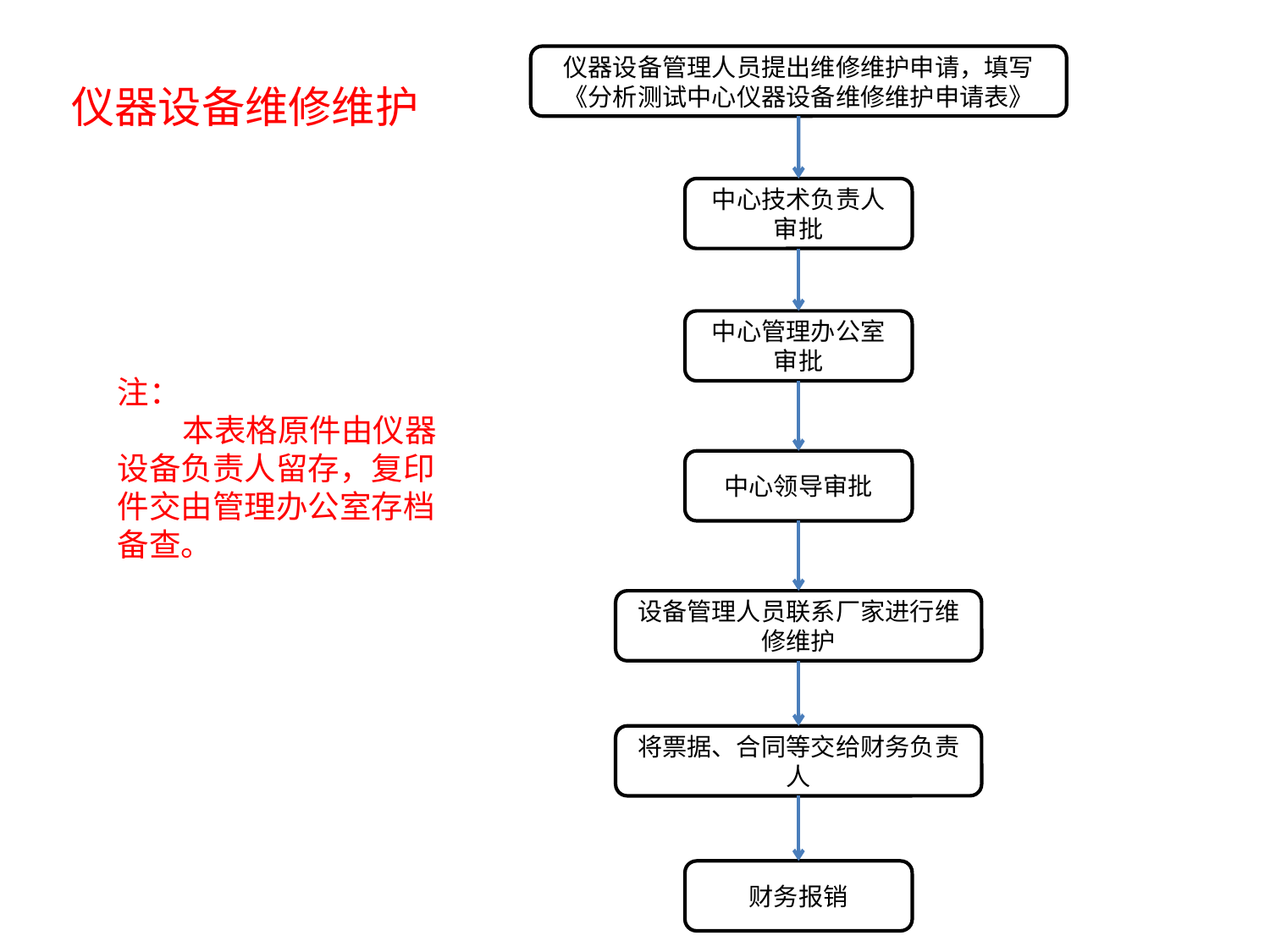

仪器设备管理人员提出维修维护申请，填写《分析测试中心仪器设备维修维护申请表》
# 仪器设备维修维护
中心技术负责人审批
中心管理办公室审批
注：
        本表格原件由仪器设备负责人留存，复印件交由管理办公室存档备查。
中心领导审批
设备管理人员联系厂家进行维修维护
将票据、合同等交给财务负责人
财务报销